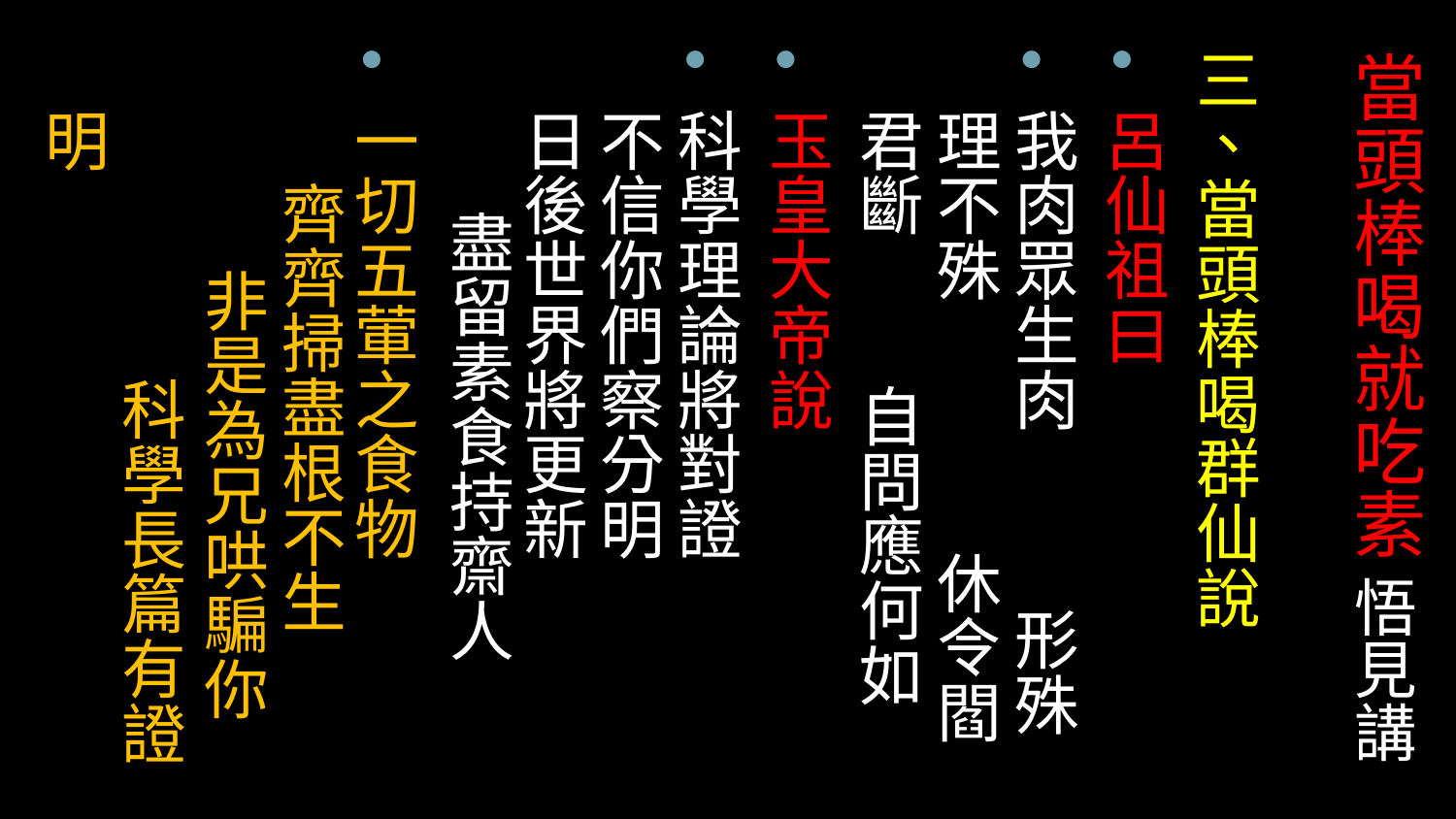

三、當頭棒喝群仙說
呂仙祖曰
我肉眾生肉            形殊理不殊                 休令閻君斷          自問應何如
玉皇大帝說
科學理論將對證　           不信你們察分明　           日後世界將更新　                  盡留素食持齋人
一切五葷之食物　                齊齊掃盡根不生　                 非是為兄哄騙你　              科學長篇有證明
# 當頭棒喝就吃素 悟見講